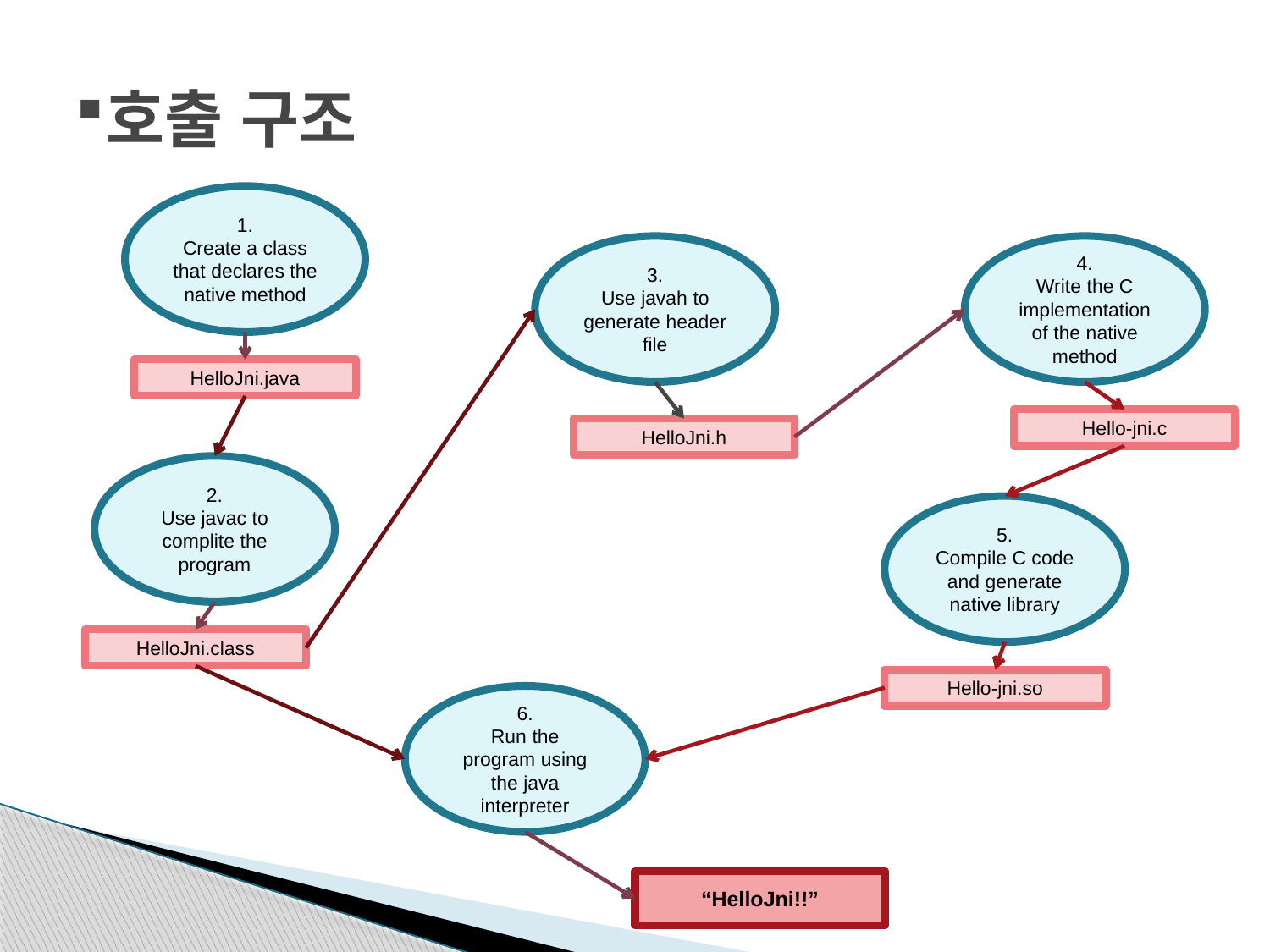

# 호출 구조
1.
Create a class that declares the native method
HelloJni.java
3.
Use javah to generate header file
HelloJni.h
4.
Write the C implementation of the native method
Hello-jni.c
2.
Use javac to complite the program
HelloJni.class
5.
Compile C code and generate native library
Hello-jni.so
6.
Run the program using the java interpreter
“HelloJni!!”